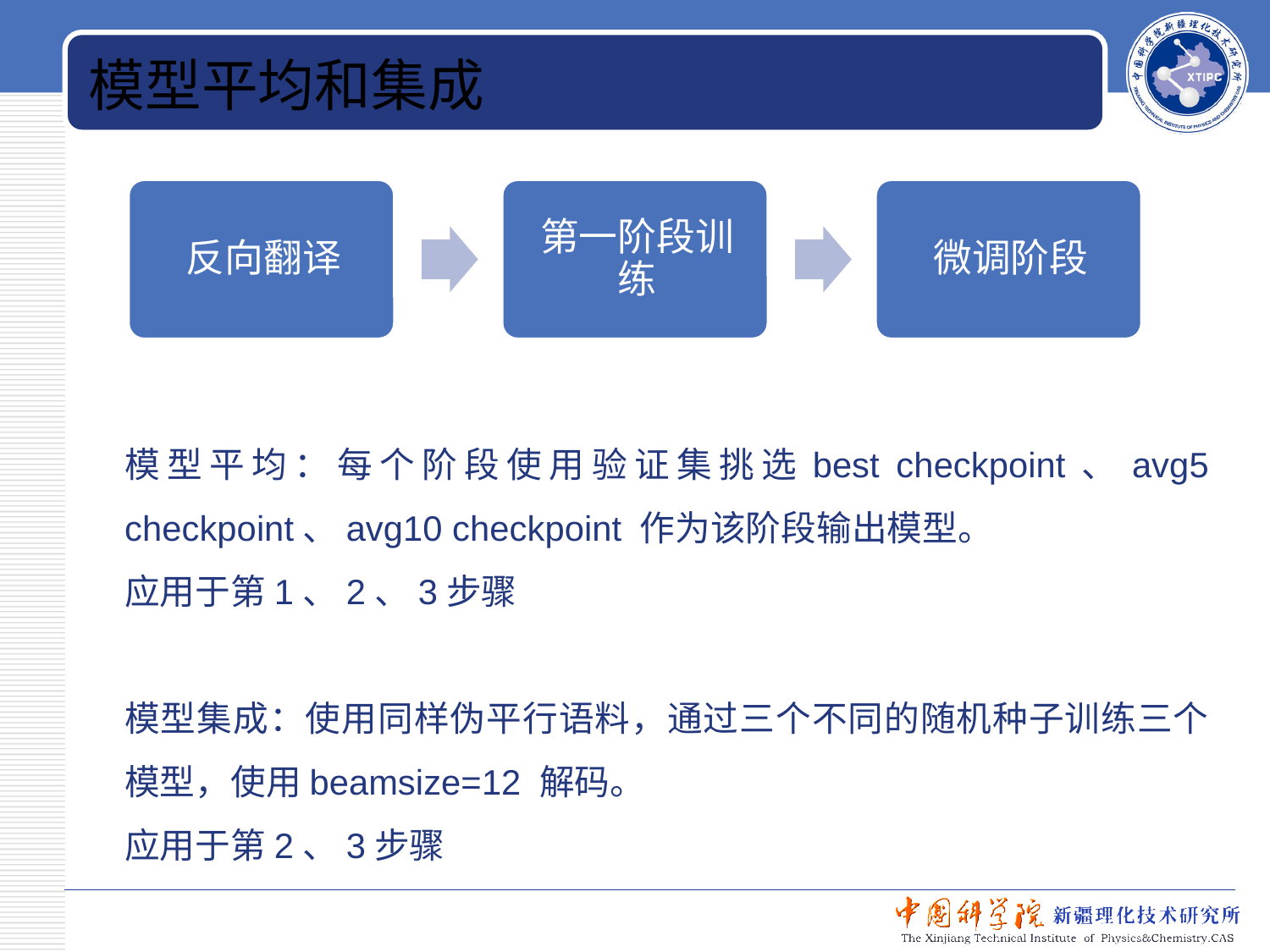

模型平均和集成
反向翻译

第一阶段训练

微调阶段
模型平均：每个阶段使用验证集挑选best checkpoint、avg5 checkpoint、avg10 checkpoint 作为该阶段输出模型。
应用于第1、2、3步骤

模型集成：使用同样伪平行语料，通过三个不同的随机种子训练三个模型，使用beamsize=12 解码。
应用于第2、3步骤